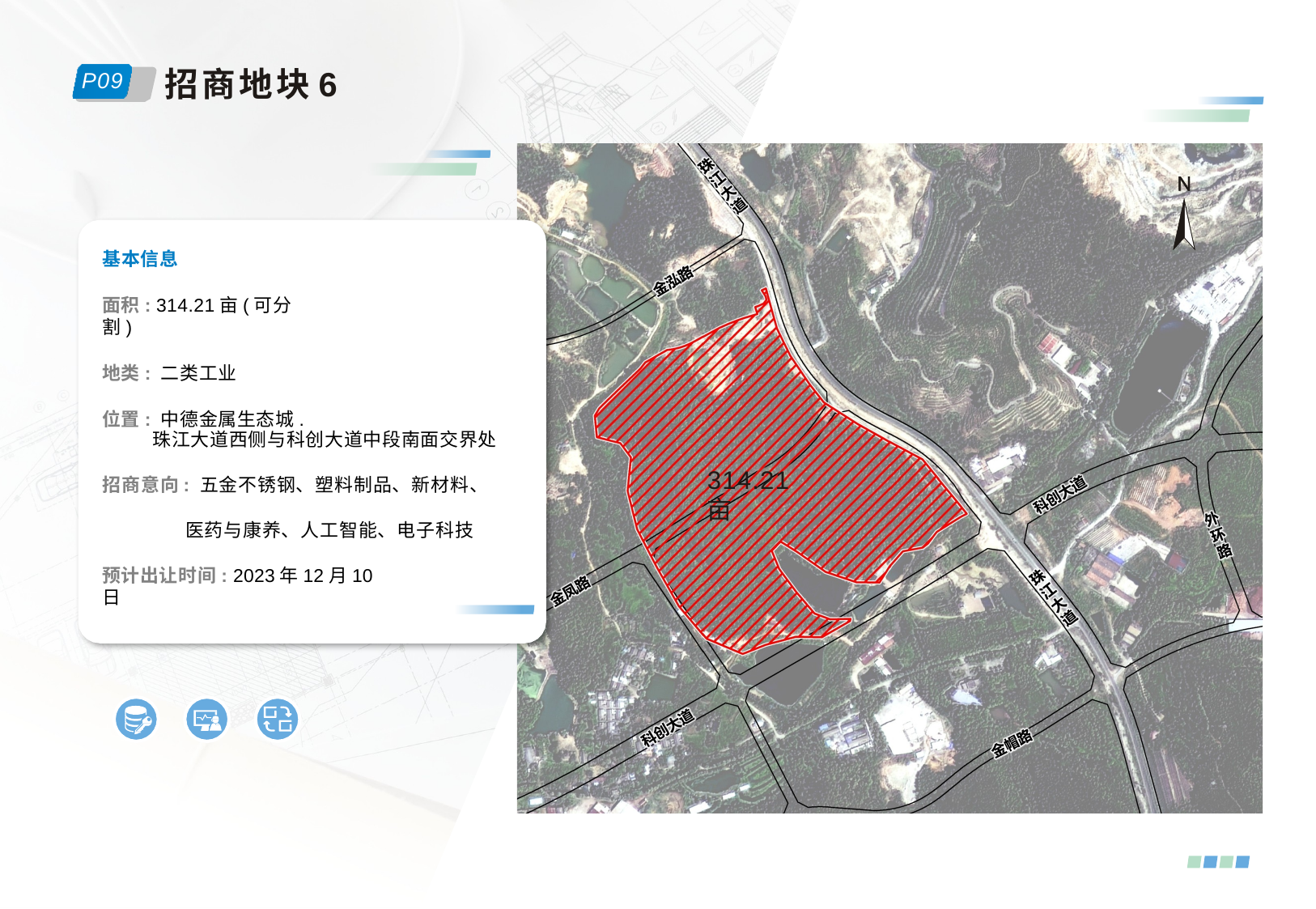

# 招商地块6

P09

基本信息

面积: 314.21亩(可分割)

地类: 二类工业

位置: 中德金属生态城.
珠江大道西侧与科创大道中段南面交界处
招商意向: 五金不锈钢、塑料制品、新材料、医药与康养、人工智能、电子科技
314.21亩
预计出让时间: 2023年12月10日